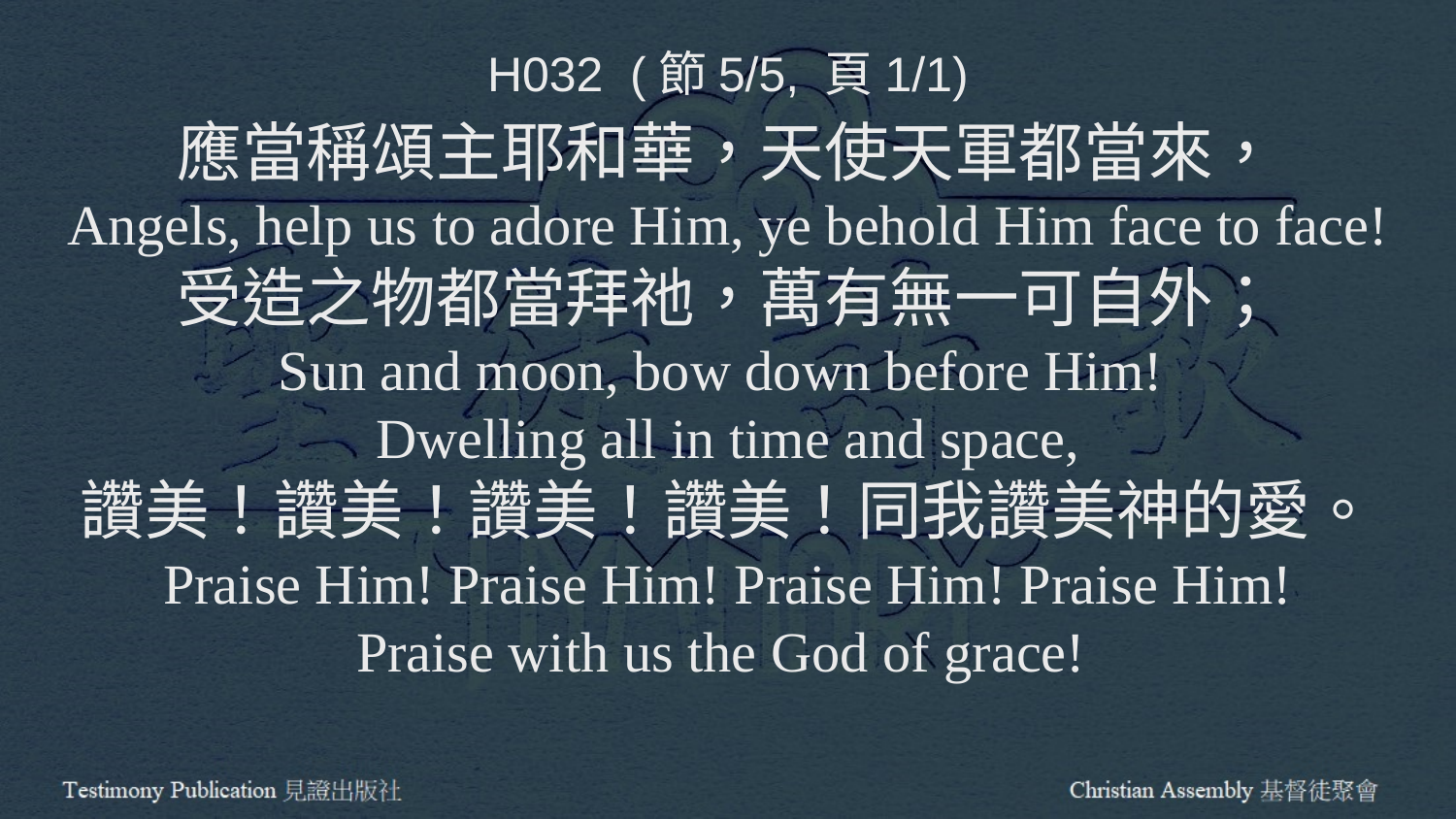

H032  (節5/5, 頁1/1)
應當稱頌主耶和華，天使天軍都當來，
Angels, help us to adore Him, ye behold Him face to face!
受造之物都當拜祂，萬有無一可自外；
Sun and moon, bow down before Him!
Dwelling all in time and space,
讚美！讚美！讚美！讚美！同我讚美神的愛。
Praise Him! Praise Him! Praise Him! Praise Him!
Praise with us the God of grace!